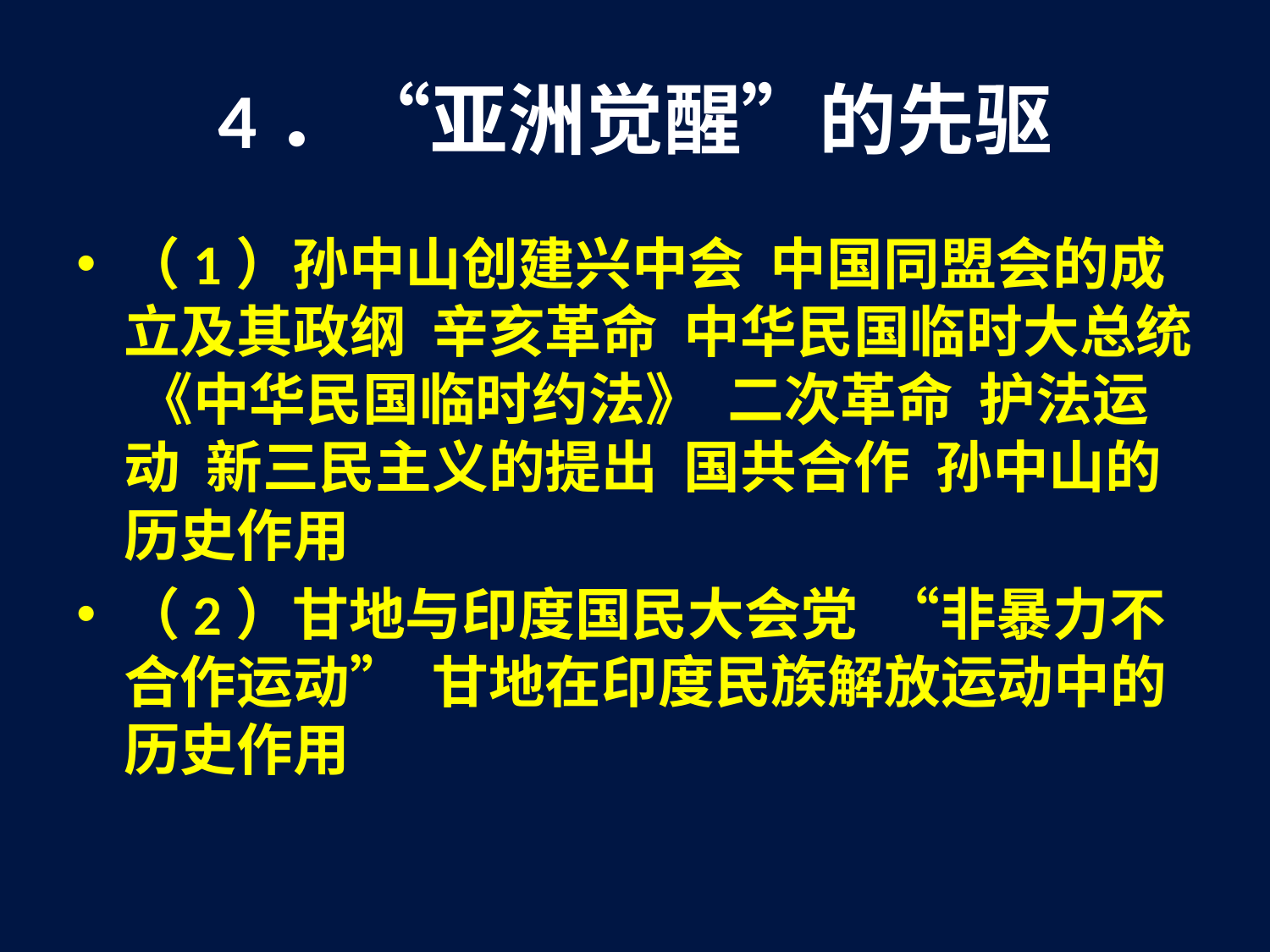

# 4．“亚洲觉醒”的先驱
（1）孙中山创建兴中会  中国同盟会的成立及其政纲  辛亥革命  中华民国临时大总统  《中华民国临时约法》  二次革命  护法运动  新三民主义的提出  国共合作  孙中山的历史作用
（2）甘地与印度国民大会党  “非暴力不合作运动”  甘地在印度民族解放运动中的历史作用